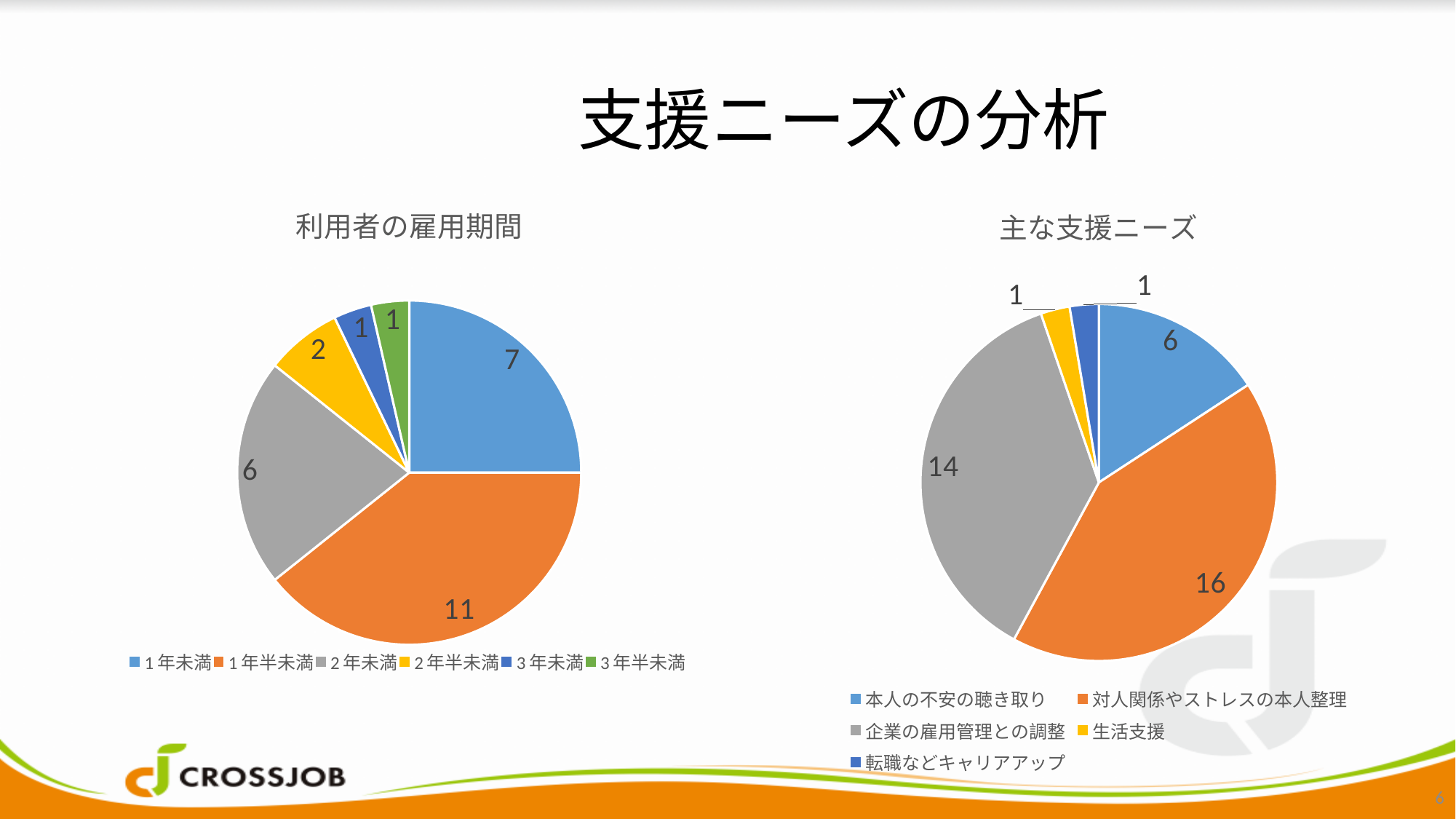

# 支援ニーズの分析

### Chart: 利用者の雇用期間

| Category | 雇用期間 |
|---|---|
| 1年未満 | 7.0 |
| 1年半未満 | 11.0 |
| 2年未満 | 6.0 |
| 2年半未満 | 2.0 |
| 3年未満 | 1.0 |
| 3年半未満 | 1.0 |

### Chart:

| Category | 主な支援ニーズ |
|---|---|
| 本人の不安の聴き取り | 6.0 |
| 対人関係やストレスの本人整理 | 16.0 |
| 企業の雇用管理との調整 | 14.0 |
| 生活支援 | 1.0 |
| 転職などキャリアアップ | 1.0 |
6